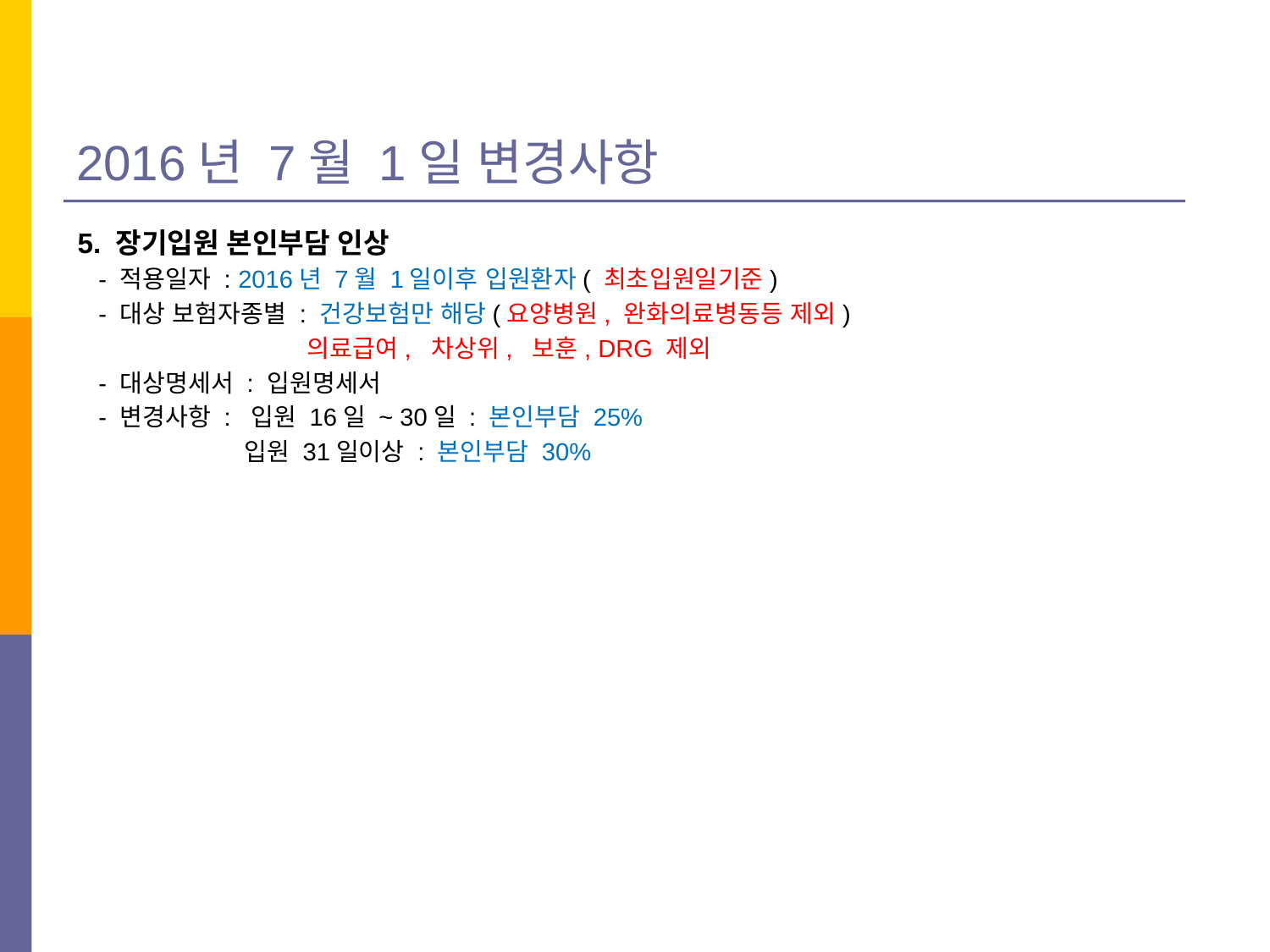

2016년 7월 1일 변경사항
5. 장기입원 본인부담 인상
   - 적용일자 : 2016년 7월 1일이후 입원환자( 최초입원일기준)
   - 대상 보험자종별 : 건강보험만 해당(요양병원, 완화의료병동등 제외)
                                의료급여,  차상위,  보훈, DRG 제외
   - 대상명세서 : 입원명세서
   - 변경사항 :  입원 16일 ~ 30일 : 본인부담 25%
                       입원 31일이상 : 본인부담 30%